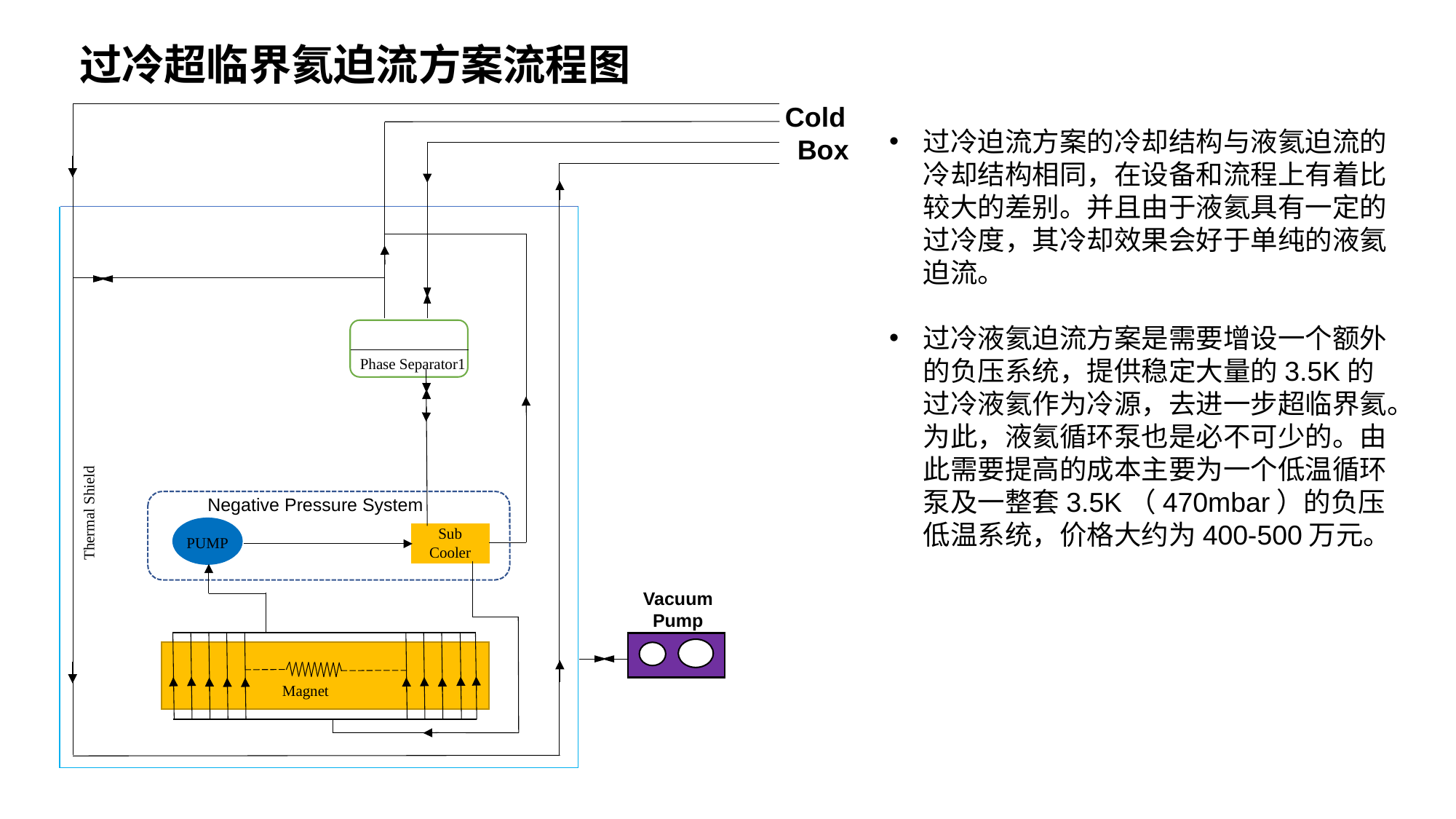

过冷超临界氦迫流方案流程图
Cold   Box
过冷迫流方案的冷却结构与液氦迫流的冷却结构相同，在设备和流程上有着比较大的差别。并且由于液氦具有一定的过冷度，其冷却效果会好于单纯的液氦迫流。

过冷液氦迫流方案是需要增设一个额外的负压系统，提供稳定大量的3.5K的过冷液氦作为冷源，去进一步超临界氦。为此，液氦循环泵也是必不可少的。由此需要提高的成本主要为一个低温循环泵及一整套3.5K（470mbar）的负压低温系统，价格大约为400-500万元。

Phase Separator1

Thermal Shield
Negative Pressure System

Sub
Cooler
PUMP
Vacuum Pump

Magnet